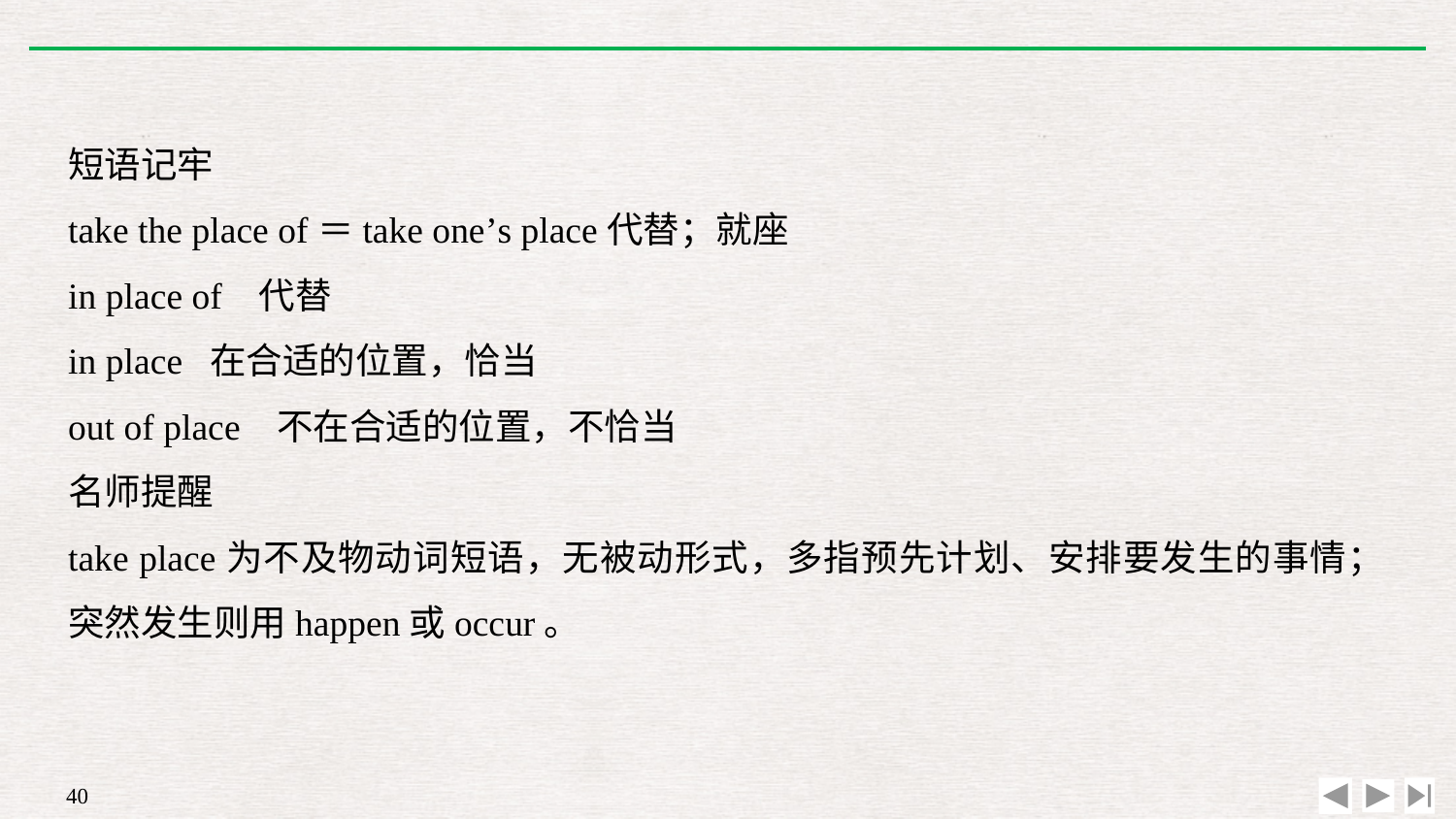

短语记牢
take the place of＝take one’s place代替；就座
in place of   代替
in place  在合适的位置，恰当
out of place   不在合适的位置，不恰当
名师提醒
take place为不及物动词短语，无被动形式，多指预先计划、安排要发生的事情；突然发生则用happen或occur。